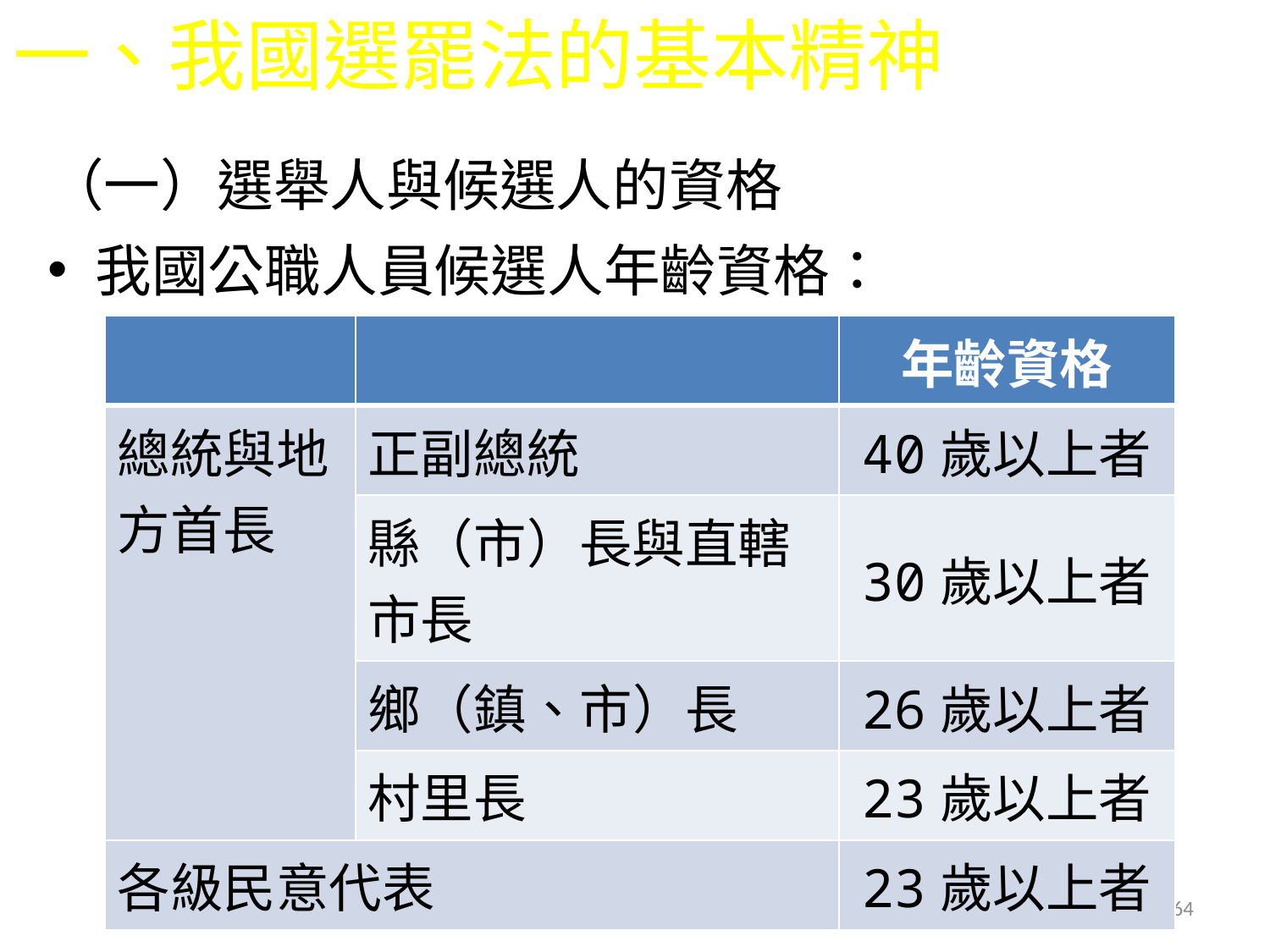

# 一、我國選罷法的基本精神
（一）選舉人與候選人的資格
我國公職人員候選人年齡資格：

|  |  | 年齡資格 |
| --- | --- | --- |
| 總統與地方首長 | 正副總統 | 40歲以上者 |
|  | 縣（市）長與直轄市長 | 30歲以上者 |
|  | 鄉（鎮、市）長 | 26歲以上者 |
|  | 村里長 | 23歲以上者 |
| 各級民意代表 |  | 23歲以上者 |
64